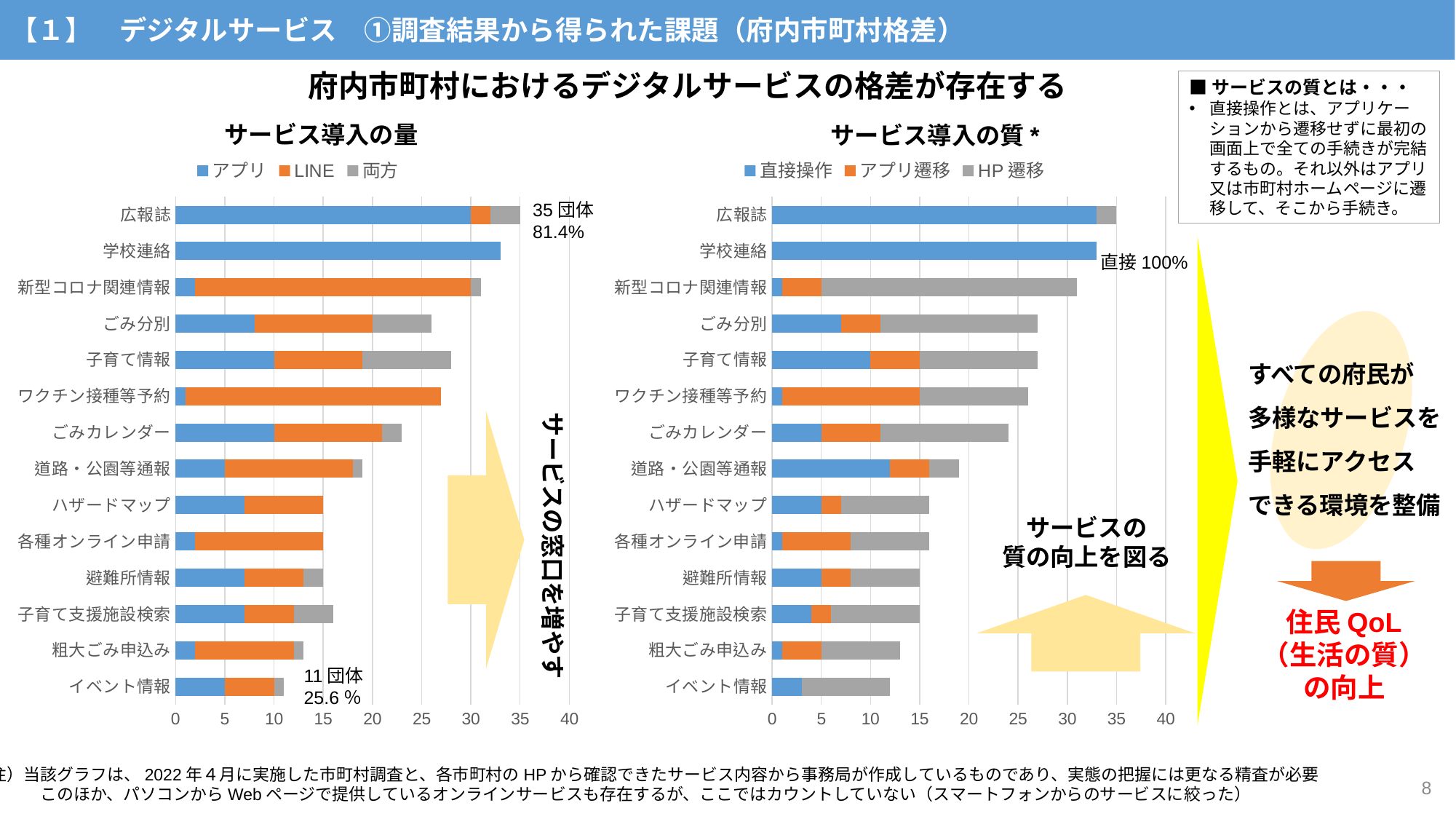

【１】　デジタルサービス　①調査結果から得られた課題（府内市町村格差）
府内市町村におけるデジタルサービスの格差が存在する
■サービスの質とは・・・
直接操作とは、アプリケーションから遷移せずに最初の画面上で全ての手続きが完結するもの。それ以外はアプリ又は市町村ホームページに遷移して、そこから手続き。
サービス導入の量
サービス導入の質*

### Chart

| Category | アプリ | LINE | 両方 |
|---|---|---|---|
| イベント情報 | 5.0 | 5.0 | 1.0 |
| 粗大ごみ申込み | 2.0 | 10.0 | 1.0 |
| 子育て支援施設検索 | 7.0 | 5.0 | 4.0 |
| 避難所情報 | 7.0 | 6.0 | 2.0 |
| 各種オンライン申請 | 2.0 | 13.0 | 0.0 |
| ハザードマップ | 7.0 | 8.0 | 0.0 |
| 道路・公園等通報 | 5.0 | 13.0 | 1.0 |
| ごみカレンダー | 10.0 | 11.0 | 2.0 |
| ワクチン接種等予約 | 1.0 | 26.0 | 0.0 |
| 子育て情報 | 10.0 | 9.0 | 9.0 |
| ごみ分別 | 8.0 | 12.0 | 6.0 |
| 新型コロナ関連情報 | 2.0 | 28.0 | 1.0 |
| 学校連絡 | 33.0 | 0.0 | 0.0 |
| 広報誌 | 30.0 | 2.0 | 3.0 |

### Chart

| Category | 直接操作 | アプリ遷移 | HP遷移 |
|---|---|---|---|
| イベント情報 | 3.0 | 0.0 | 9.0 |
| 粗大ごみ申込み | 1.0 | 4.0 | 8.0 |
| 子育て支援施設検索 | 4.0 | 2.0 | 9.0 |
| 避難所情報 | 5.0 | 3.0 | 7.0 |
| 各種オンライン申請 | 1.0 | 7.0 | 8.0 |
| ハザードマップ | 5.0 | 2.0 | 9.0 |
| 道路・公園等通報 | 12.0 | 4.0 | 3.0 |
| ごみカレンダー | 5.0 | 6.0 | 13.0 |
| ワクチン接種等予約 | 1.0 | 14.0 | 11.0 |
| 子育て情報 | 10.0 | 5.0 | 12.0 |
| ごみ分別 | 7.0 | 4.0 | 16.0 |
| 新型コロナ関連情報 | 1.0 | 4.0 | 26.0 |
| 学校連絡 | 33.0 | 0.0 | 0.0 |
| 広報誌 | 33.0 | 0.0 | 2.0 |
35団体
81.4%
直接100%

すべての府民が
多様なサービスを
手軽にアクセス
できる環境を整備
サービスの窓口を増やす

サービスの
質の向上を図る

住民QoL
（生活の質）の向上
11団体
25.6％
注）当該グラフは、2022年４月に実施した市町村調査と、各市町村のHPから確認できたサービス内容から事務局が作成しているものであり、実態の把握には更なる精査が必要
　　　このほか、パソコンからWebページで提供しているオンラインサービスも存在するが、ここではカウントしていない（スマートフォンからのサービスに絞った）
8